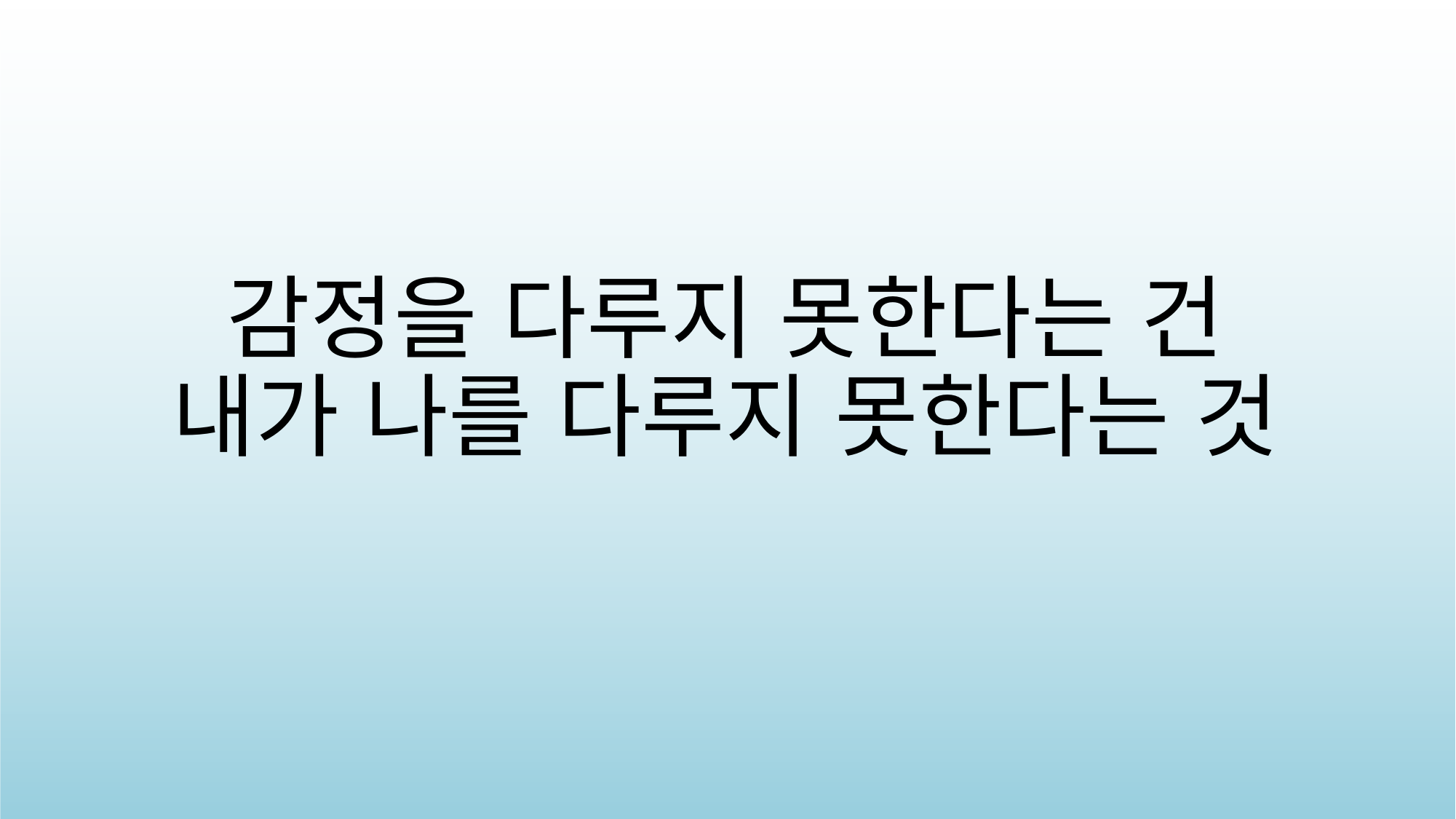

# 감정을 다루지 못한다는 건 내가 나를 다루지 못한다는 것